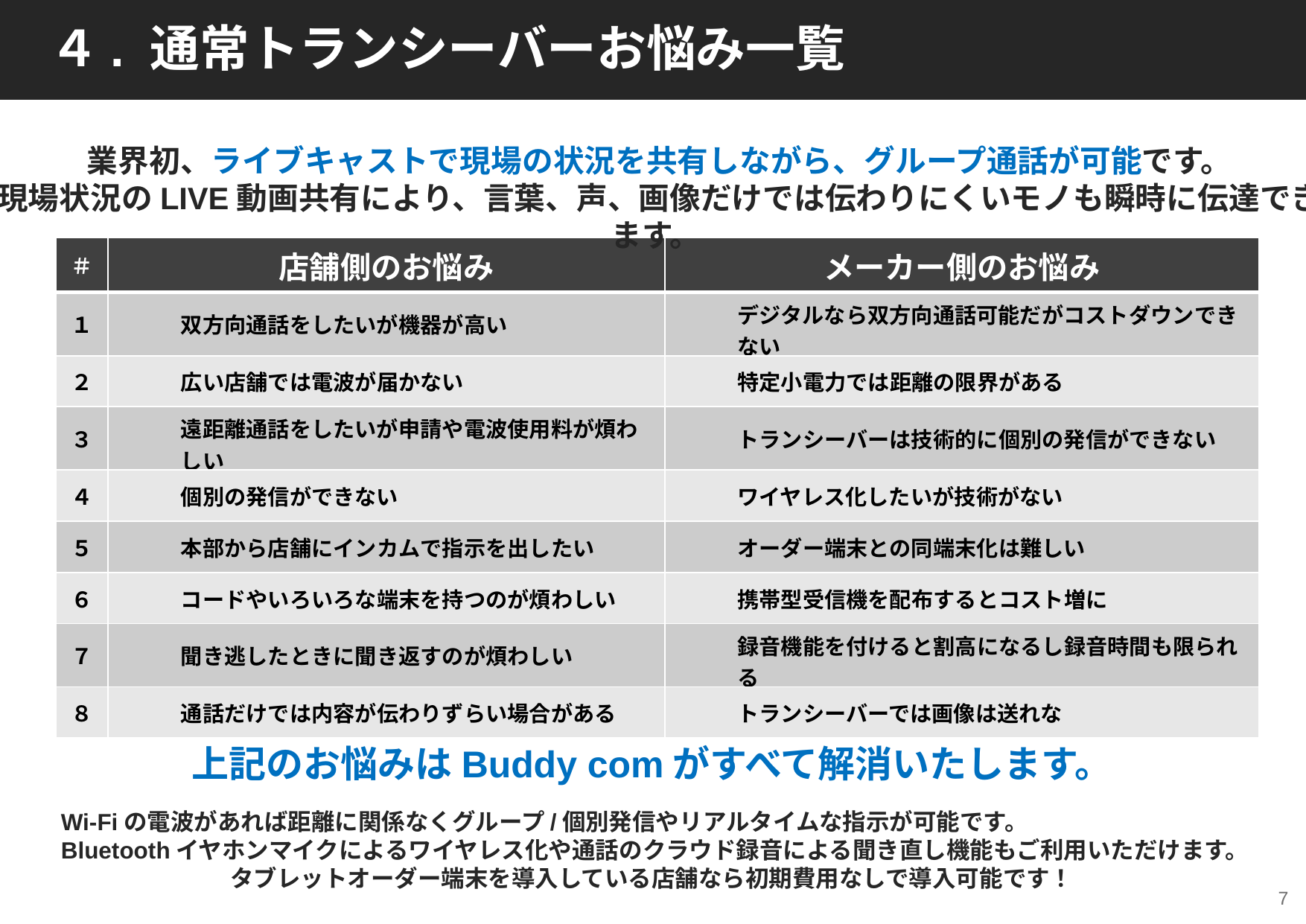

４. 通常トランシーバーお悩み一覧
現状のトランシーバーでは解決できない問題
業界初、ライブキャストで現場の状況を共有しながら、グループ通話が可能です。
現場状況のLIVE動画共有により、言葉、声、画像だけでは伝わりにくいモノも瞬時に伝達できます。
| ＃ | 店舗側のお悩み | メーカー側のお悩み |
| --- | --- | --- |
| １ | 双方向通話をしたいが機器が高い | デジタルなら双方向通話可能だがコストダウンできない |
| ２ | 広い店舗では電波が届かない | 特定小電力では距離の限界がある |
| ３ | 遠距離通話をしたいが申請や電波使用料が煩わしい | トランシーバーは技術的に個別の発信ができない |
| ４ | 個別の発信ができない | ワイヤレス化したいが技術がない |
| ５ | 本部から店舗にインカムで指示を出したい | オーダー端末との同端末化は難しい |
| ６ | コードやいろいろな端末を持つのが煩わしい | 携帯型受信機を配布するとコスト増に |
| ７ | 聞き逃したときに聞き返すのが煩わしい | 録音機能を付けると割高になるし録音時間も限られる |
| ８ | 通話だけでは内容が伝わりずらい場合がある | トランシーバーでは画像は送れな |
上記のお悩みはBuddy comがすべて解消いたします。
Wi-Fiの電波があれば距離に関係なくグループ/個別発信やリアルタイムな指示が可能です。
Bluetoothイヤホンマイクによるワイヤレス化や通話のクラウド録音による聞き直し機能もご利用いただけます。
タブレットオーダー端末を導入している店舗なら初期費用なしで導入可能です！
7